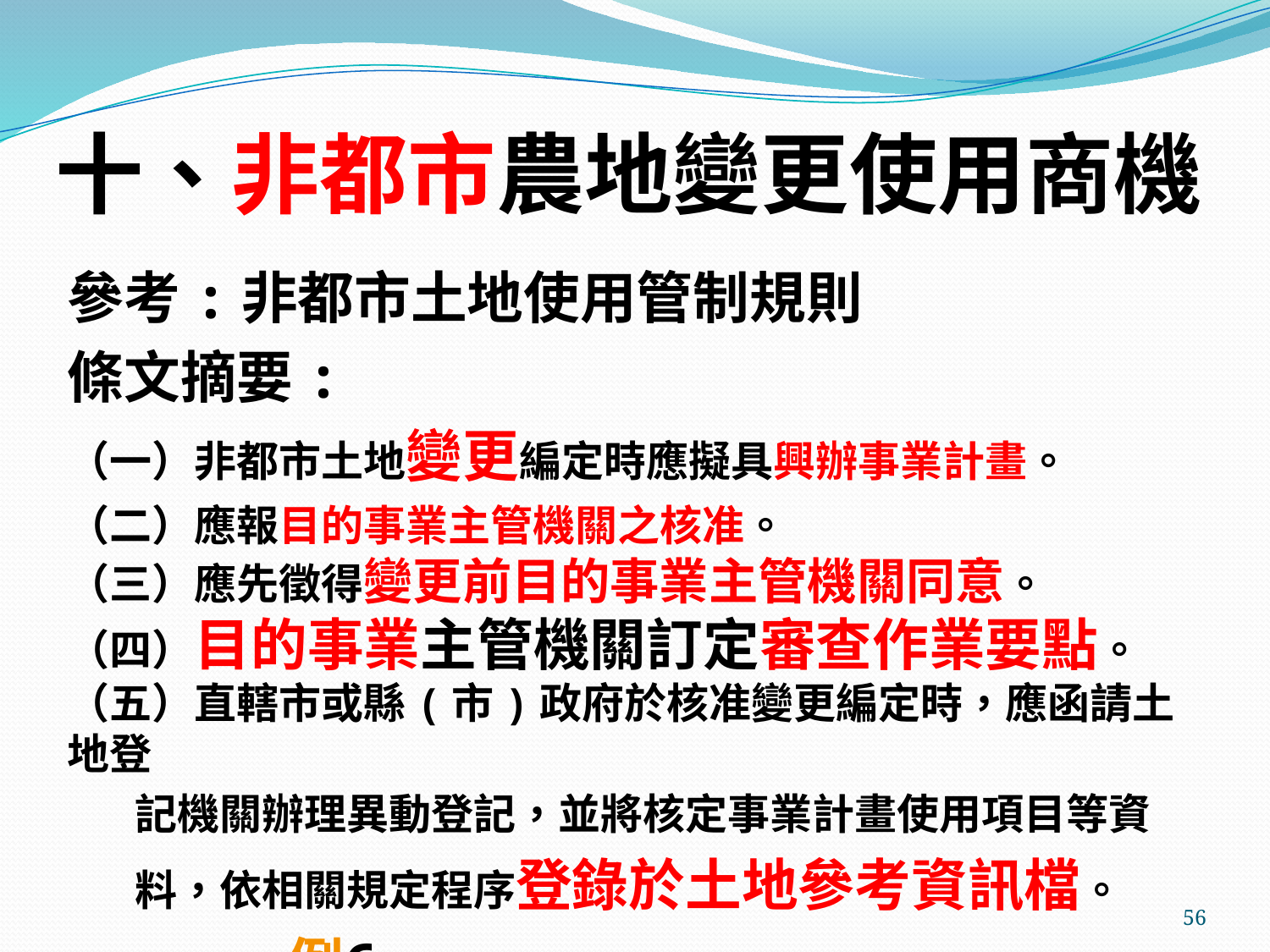

# 十、非都市農地變更使用商機
參考:非都市土地使用管制規則
條文摘要:
（一）非都市土地變更編定時應擬具興辦事業計畫。
（二）應報目的事業主管機關之核准。
（三）應先徵得變更前目的事業主管機關同意。
（四）目的事業主管機關訂定審查作業要點。
（五）直轄市或縣(市)政府於核准變更編定時，應函請土地登
      記機關辦理異動登記，並將核定事業計畫使用項目等資
      料，依相關規定程序登錄於土地參考資訊檔。
                例6

56